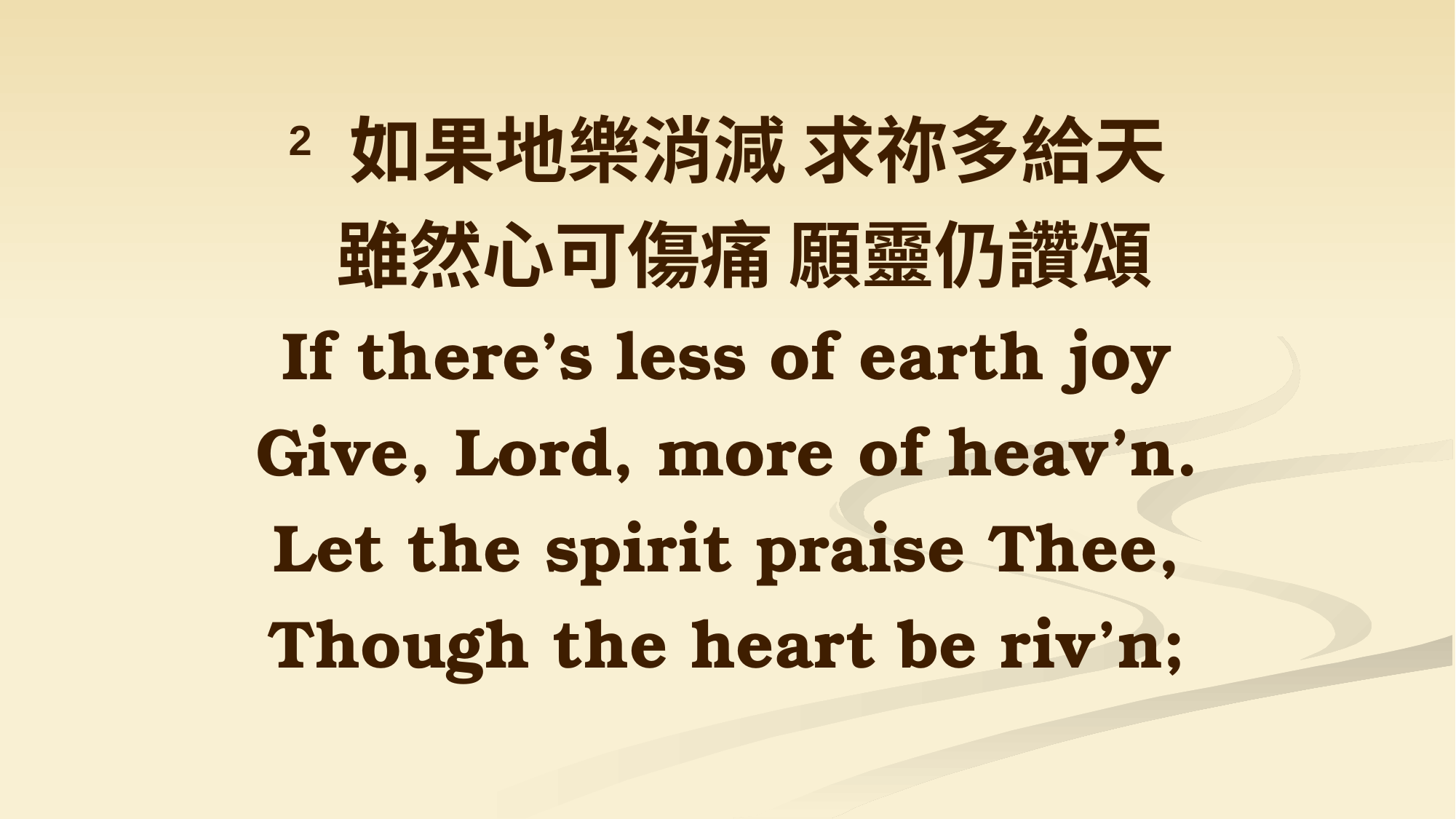

2 如果地樂消減 求祢多給天
 雖然心可傷痛 願靈仍讚頌
If there’s less of earth joy
Give, Lord, more of heav’n.
Let the spirit praise Thee,
Though the heart be riv’n;